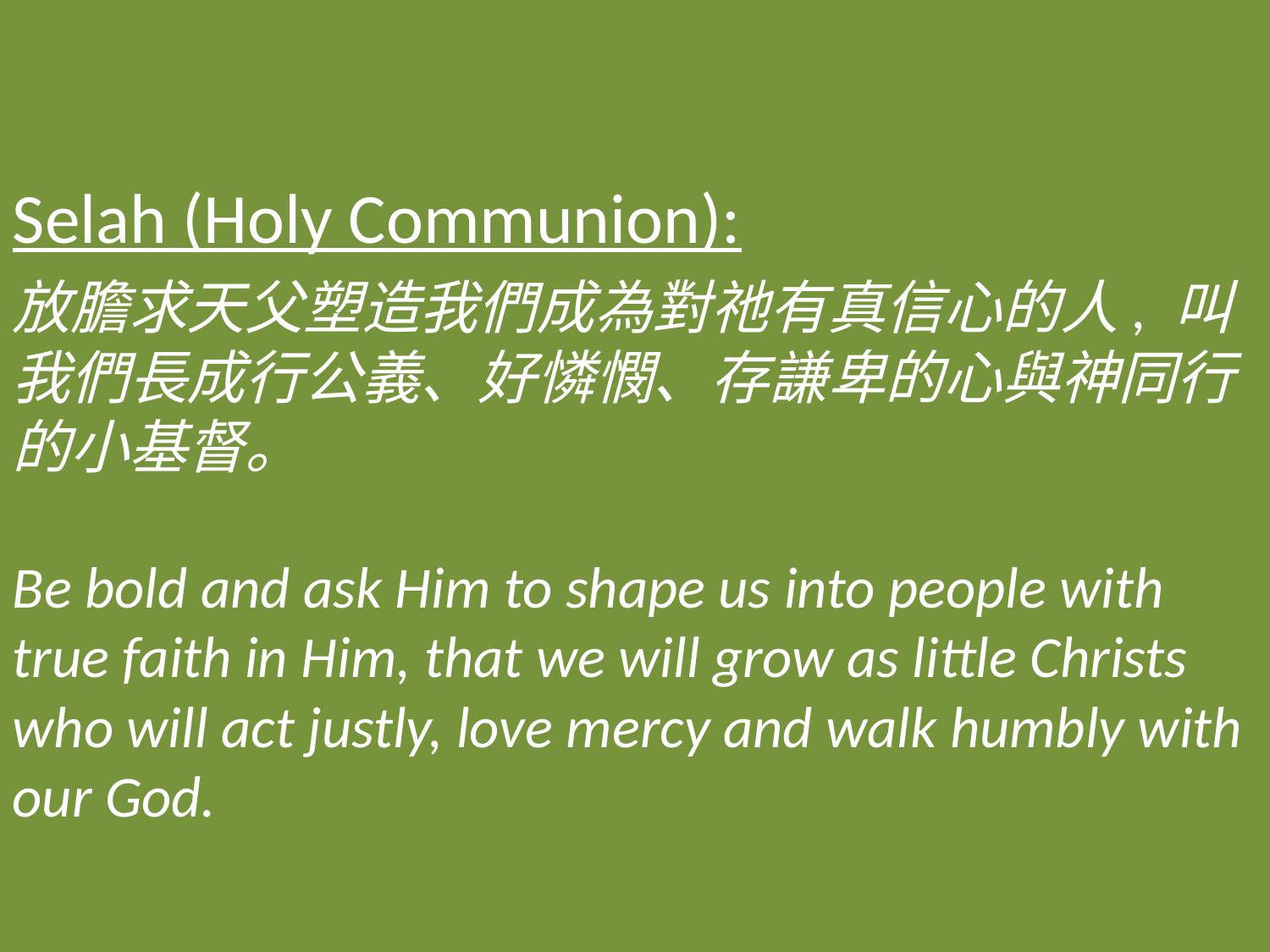

Selah (Holy Communion):
放膽求天父塑造我們成為對祂有真信心的人, 叫我們長成行公義、好憐憫、存謙卑的心與神同行的小基督。

Be bold and ask Him to shape us into people with true faith in Him, that we will grow as little Christs who will act justly, love mercy and walk humbly with our God.